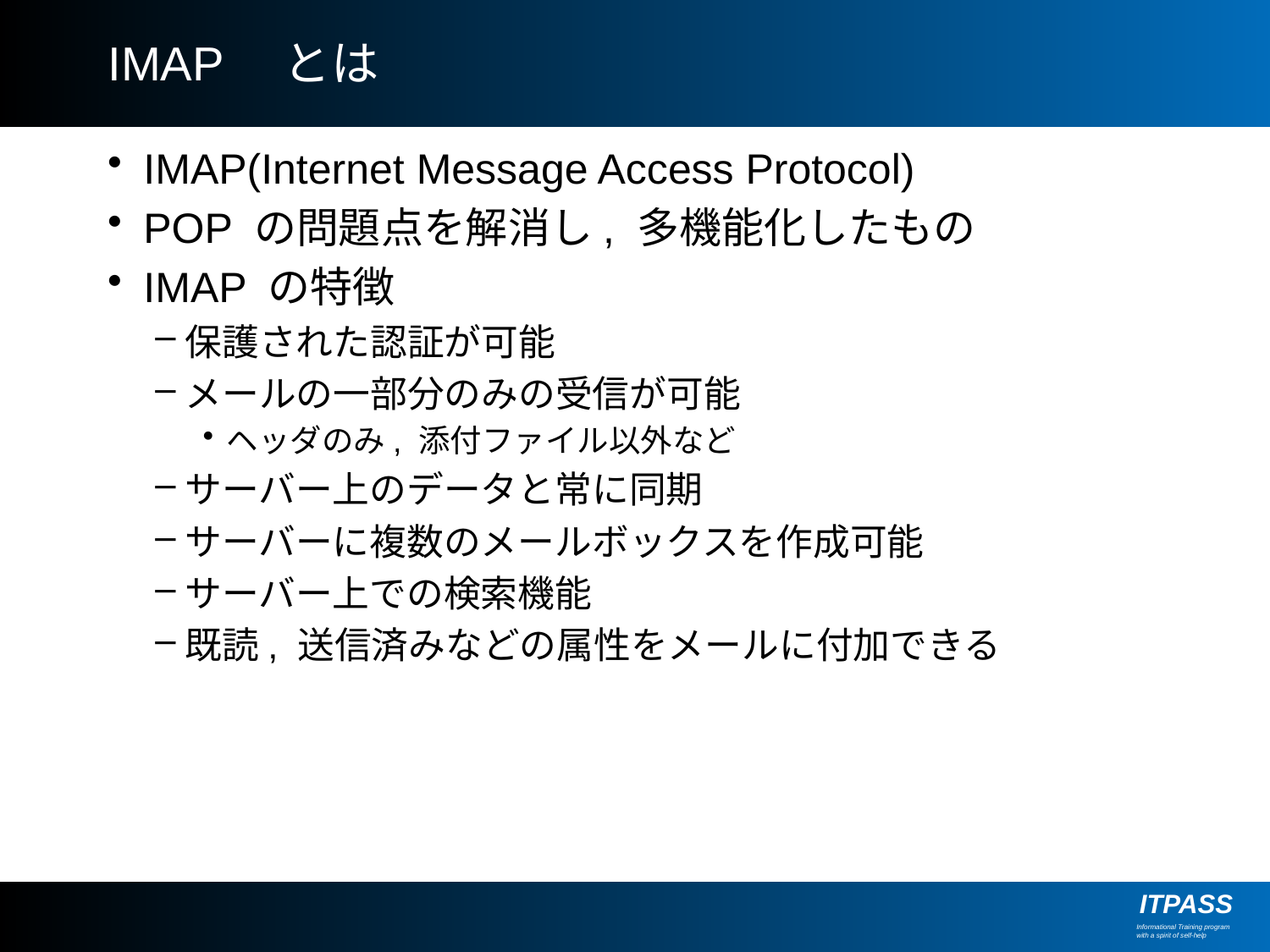

# IMAP　とは
IMAP(Internet Message Access Protocol)
POP の問題点を解消し, 多機能化したもの
IMAP の特徴
保護された認証が可能
メールの一部分のみの受信が可能
ヘッダのみ, 添付ファイル以外など
サーバー上のデータと常に同期
サーバーに複数のメールボックスを作成可能
サーバー上での検索機能
既読, 送信済みなどの属性をメールに付加できる